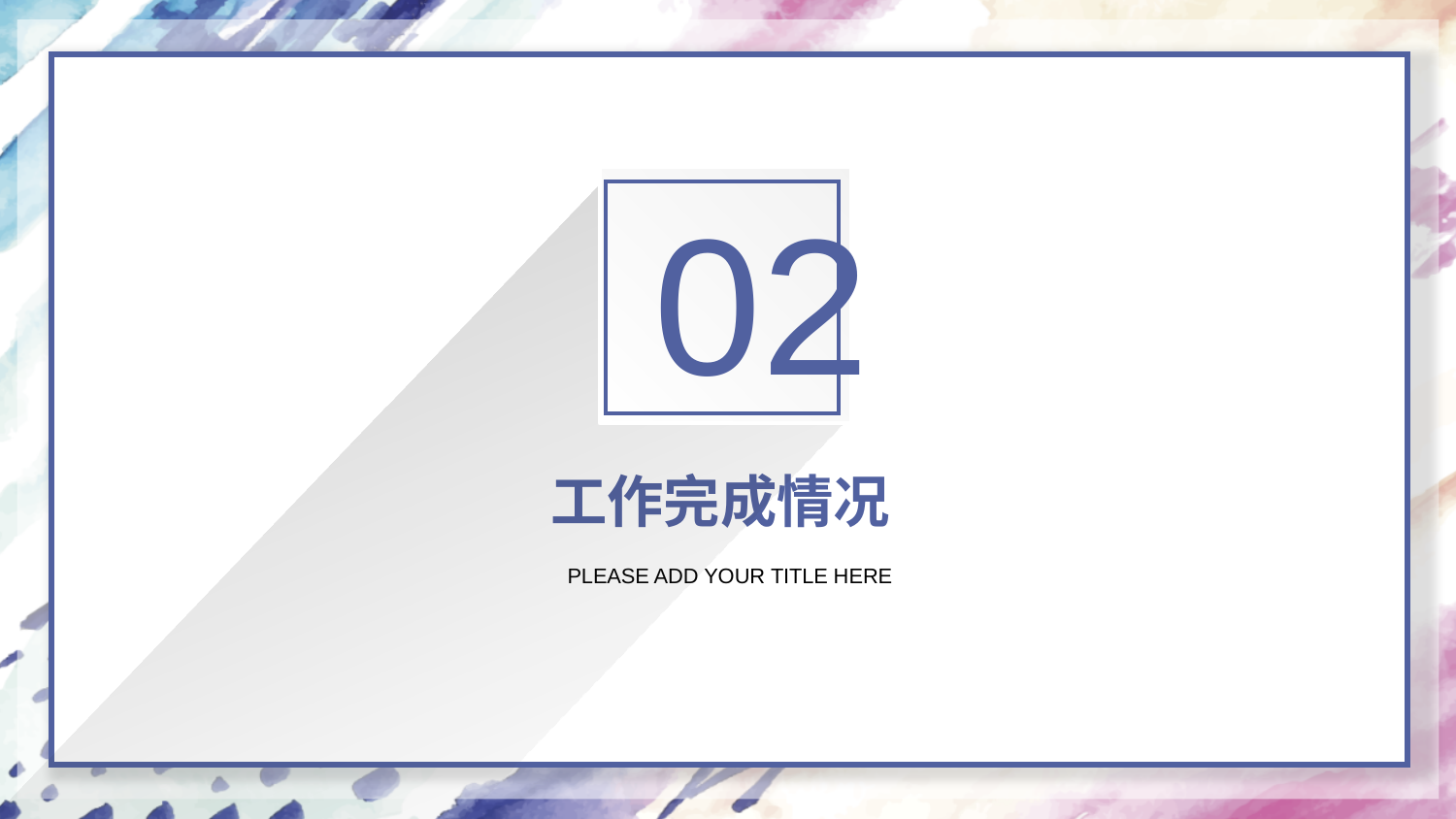

02

工作完成情况
PLEASE ADD YOUR TITLE HERE